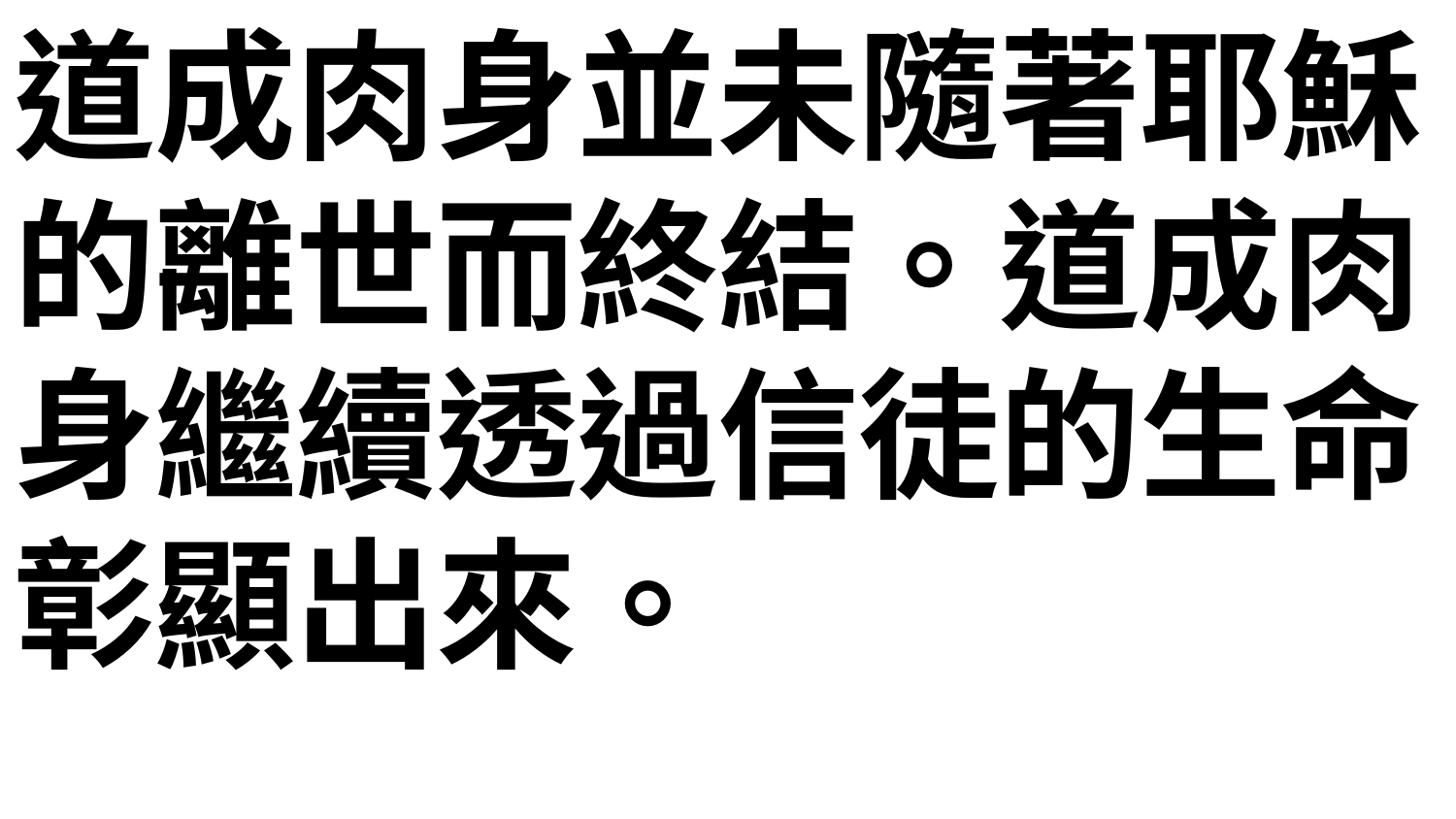

道成肉身並未隨著耶穌的離世而終結。道成肉身繼續透過信徒的生命彰顯出來。